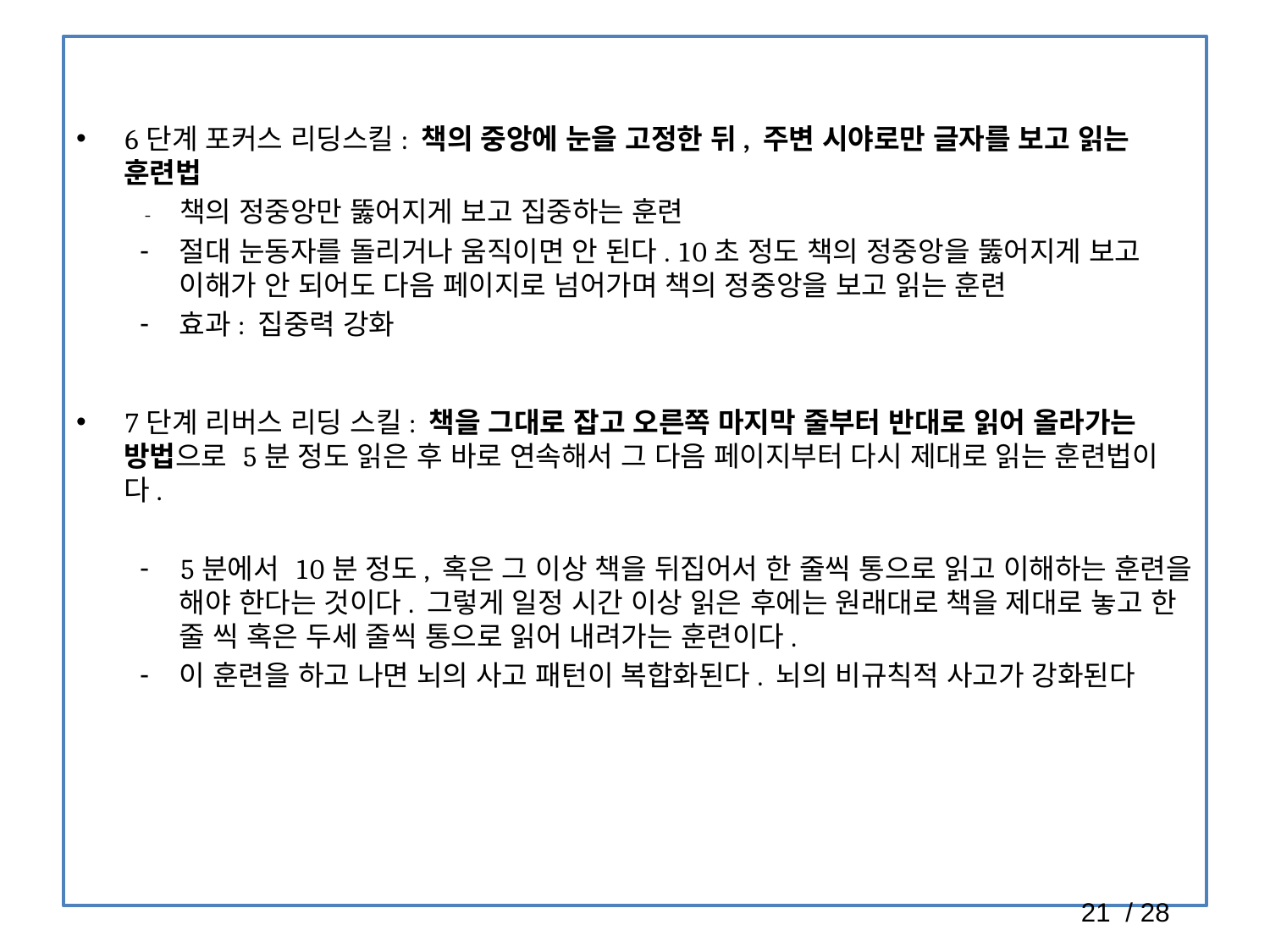

6단계 포커스 리딩스킬: 책의 중앙에 눈을 고정한 뒤, 주변 시야로만 글자를 보고 읽는 훈련법
 -     책의 정중앙만 뚫어지게 보고 집중하는 훈련
절대 눈동자를 돌리거나 움직이면 안 된다. 10초 정도 책의 정중앙을 뚫어지게 보고 이해가 안 되어도 다음 페이지로 넘어가며 책의 정중앙을 보고 읽는 훈련
효과: 집중력 강화

7단계 리버스 리딩 스킬: 책을 그대로 잡고 오른쪽 마지막 줄부터 반대로 읽어 올라가는 방법으로 5분 정도 읽은 후 바로 연속해서 그 다음 페이지부터 다시 제대로 읽는 훈련법이다.

5분에서 10분 정도, 혹은 그 이상 책을 뒤집어서 한 줄씩 통으로 읽고 이해하는 훈련을 해야 한다는 것이다. 그렇게 일정 시간 이상 읽은 후에는 원래대로 책을 제대로 놓고 한 줄 씩 혹은 두세 줄씩 통으로 읽어 내려가는 훈련이다.
이 훈련을 하고 나면 뇌의 사고 패턴이 복합화된다. 뇌의 비규칙적 사고가 강화된다

21  / 28